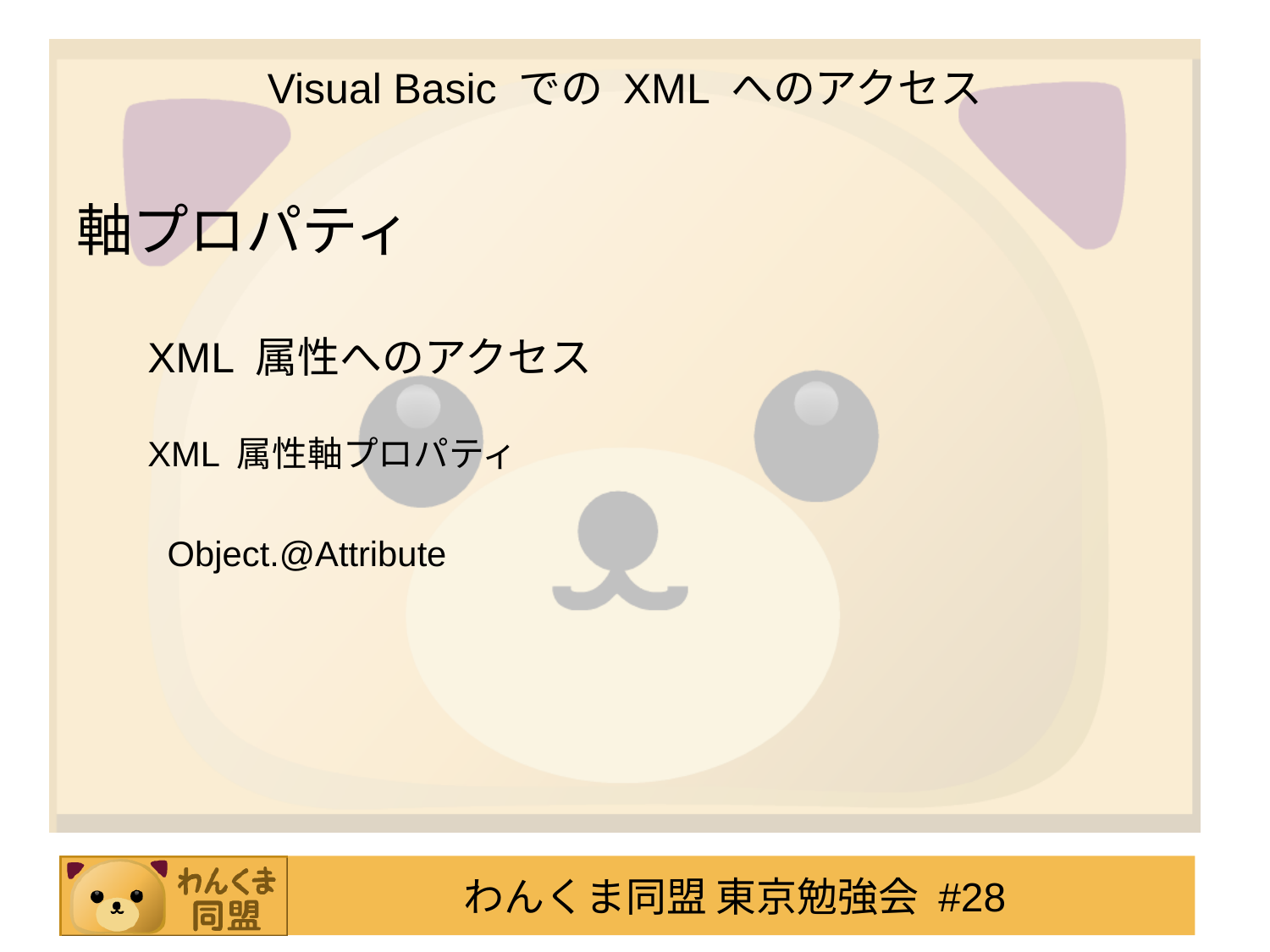

# Visual Basic での XML へのアクセス
軸プロパティ
XML 属性へのアクセス
XML 属性軸プロパティ
 Object.@Attribute